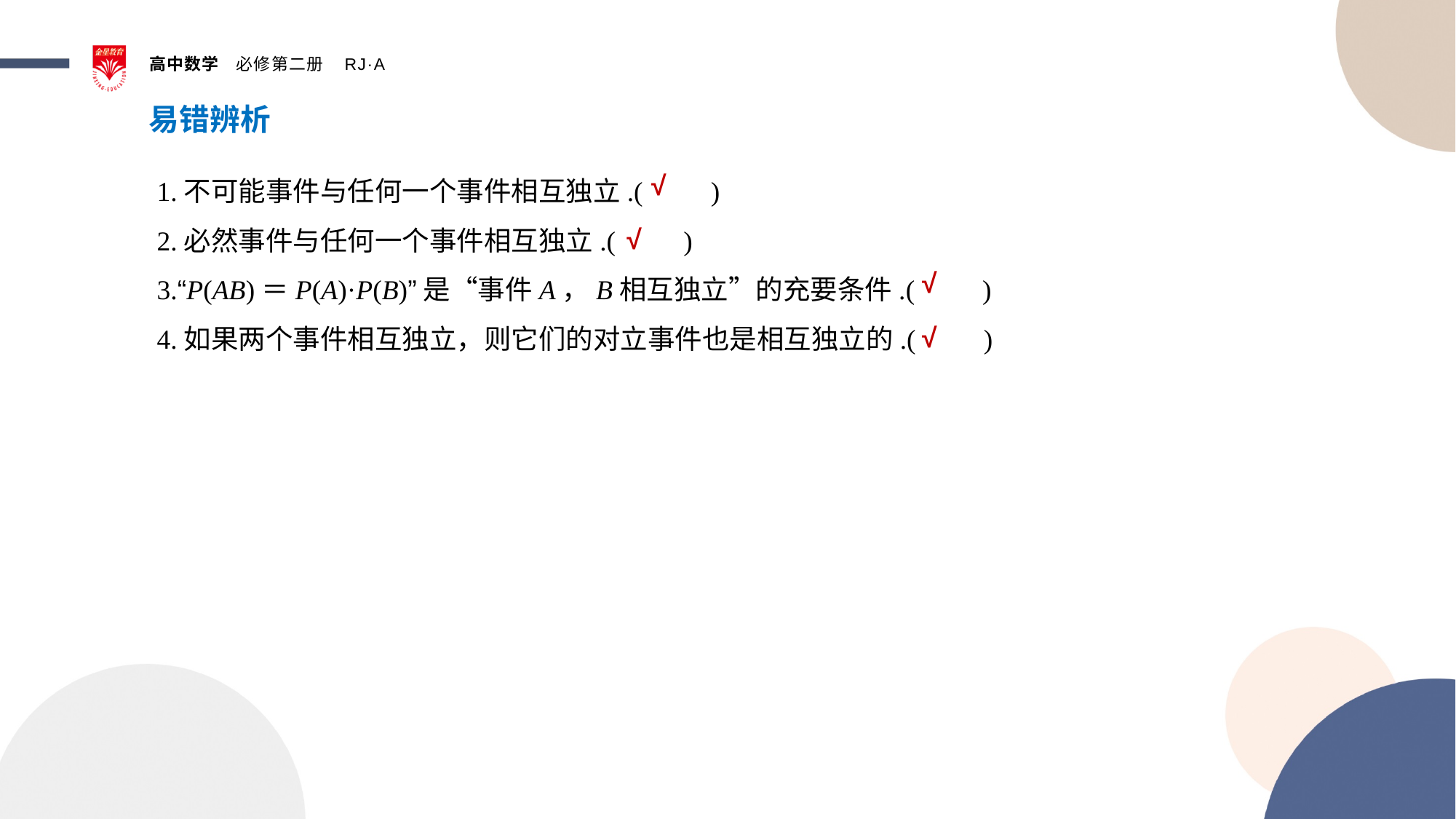

易错辨析
1.不可能事件与任何一个事件相互独立.(　　)
2.必然事件与任何一个事件相互独立.(　　)
3.“P(AB)＝P(A)·P(B)”是“事件A，B相互独立”的充要条件.(　　)
4.如果两个事件相互独立，则它们的对立事件也是相互独立的.(　　)
√
√
√
√